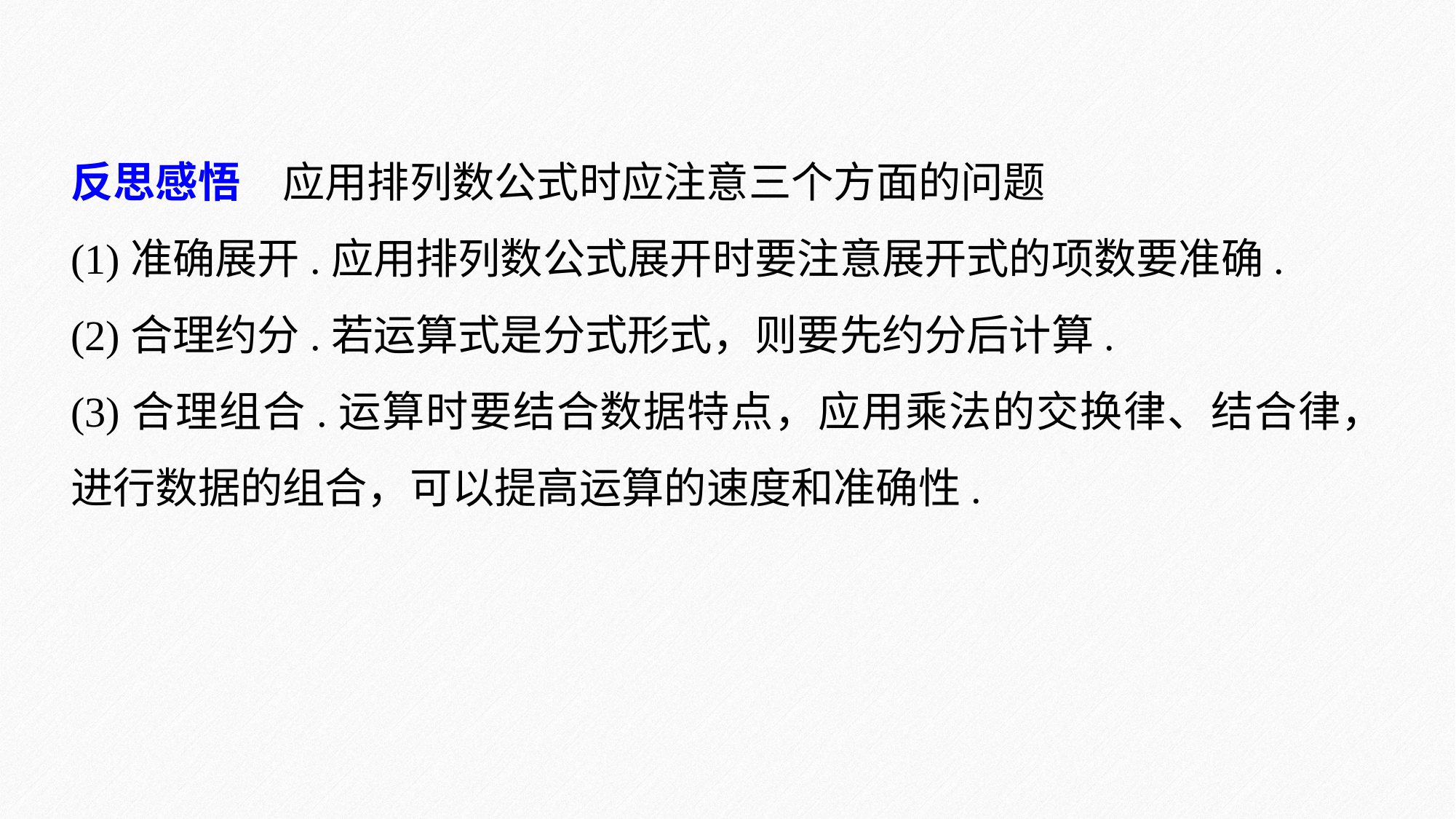

反思感悟　应用排列数公式时应注意三个方面的问题
(1)准确展开.应用排列数公式展开时要注意展开式的项数要准确.
(2)合理约分.若运算式是分式形式，则要先约分后计算.
(3)合理组合.运算时要结合数据特点，应用乘法的交换律、结合律，进行数据的组合，可以提高运算的速度和准确性.